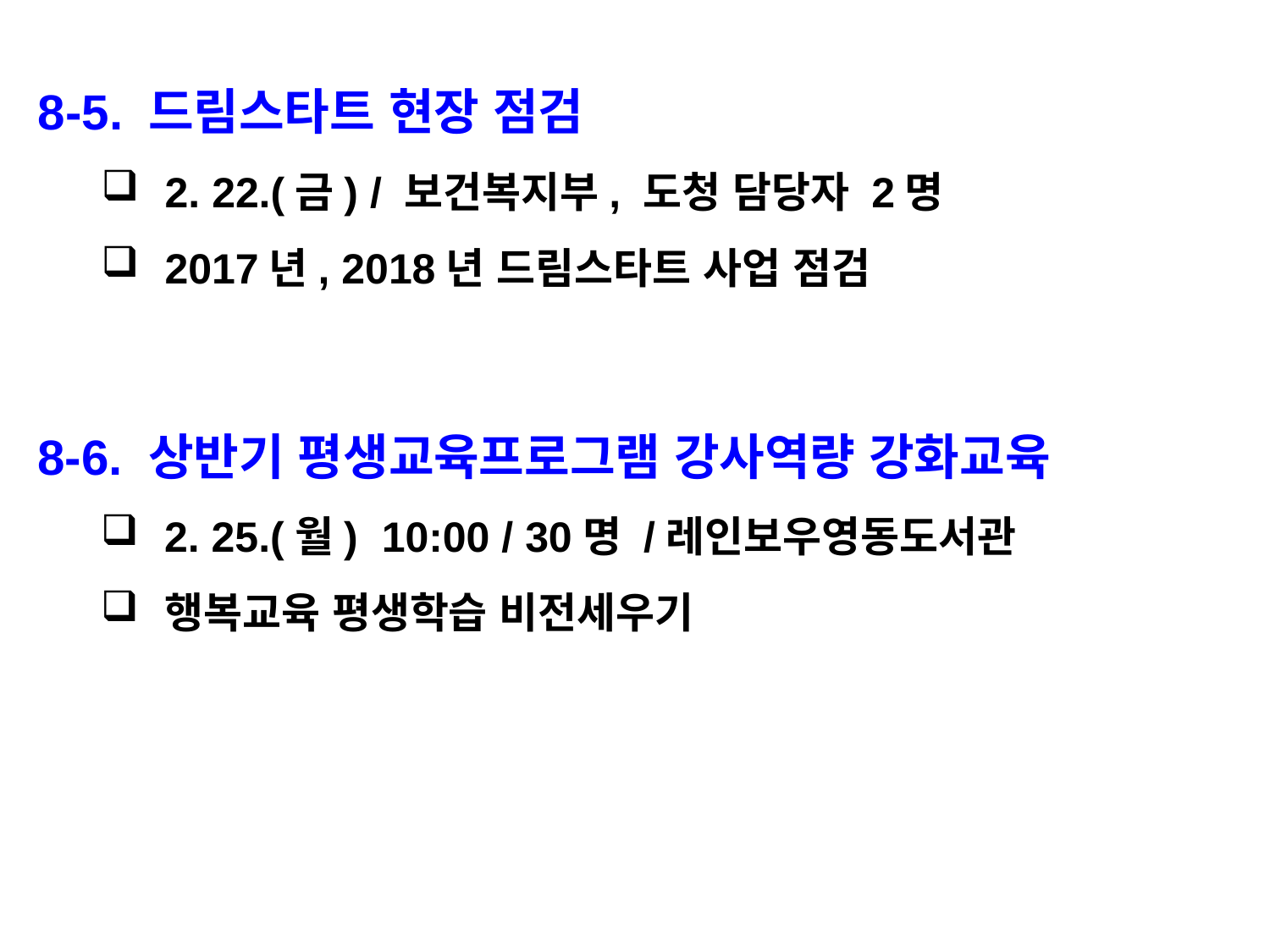

8-5. 드림스타트 현장 점검
2. 22.(금) / 보건복지부, 도청 담당자 2명
2017년, 2018년 드림스타트 사업 점검
8-6. 상반기 평생교육프로그램 강사역량 강화교육
2. 25.(월)  10:00 / 30명 /레인보우영동도서관
행복교육 평생학습 비전세우기